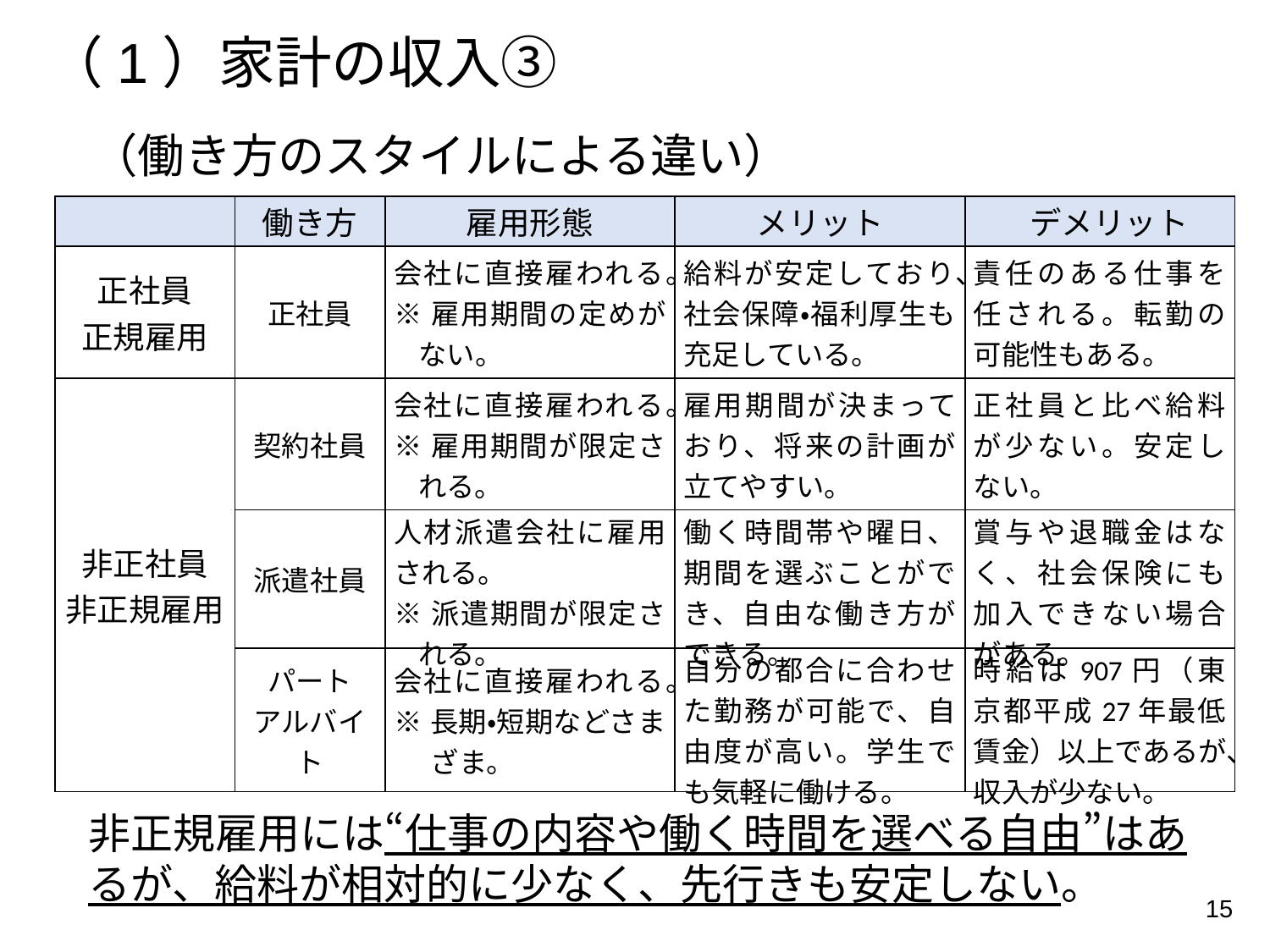

（1）家計の収入③
# （働き方のスタイルによる違い）
|  | 働き方 | 雇用形態 | メリット | デメリット |
| --- | --- | --- | --- | --- |
| 正社員 正規雇用 | 正社員 | 会社に直接雇われる。 ※雇用期間の定めがない。 | 給料が安定しており、社会保障・福利厚生も充足している。 | 責任のある仕事を任される。転勤の可能性もある。 |
| 非正社員 非正規雇用 | 契約社員 | 会社に直接雇われる。 ※雇用期間が限定される。 | 雇用期間が決まっており、将来の計画が立てやすい。 | 正社員と比べ給料が少ない。安定しない。 |
|  | 派遣社員 | 人材派遣会社に雇用される。 ※派遣期間が限定される。 | 働く時間帯や曜日、期間を選ぶことができ、自由な働き方ができる。 | 賞与や退職金はなく、社会保険にも加入できない場合がある。 |
|  | パート アルバイト | 会社に直接雇われる。 ※長期・短期などさまざま。 | 自分の都合に合わせた勤務が可能で、自由度が高い。学生でも気軽に働ける。 | 時給は907円（東京都平成27年最低賃金）以上であるが、収入が少ない。 |
非正規雇用には“仕事の内容や働く時間を選べる自由”はあるが、給料が相対的に少なく、先行きも安定しない。
15